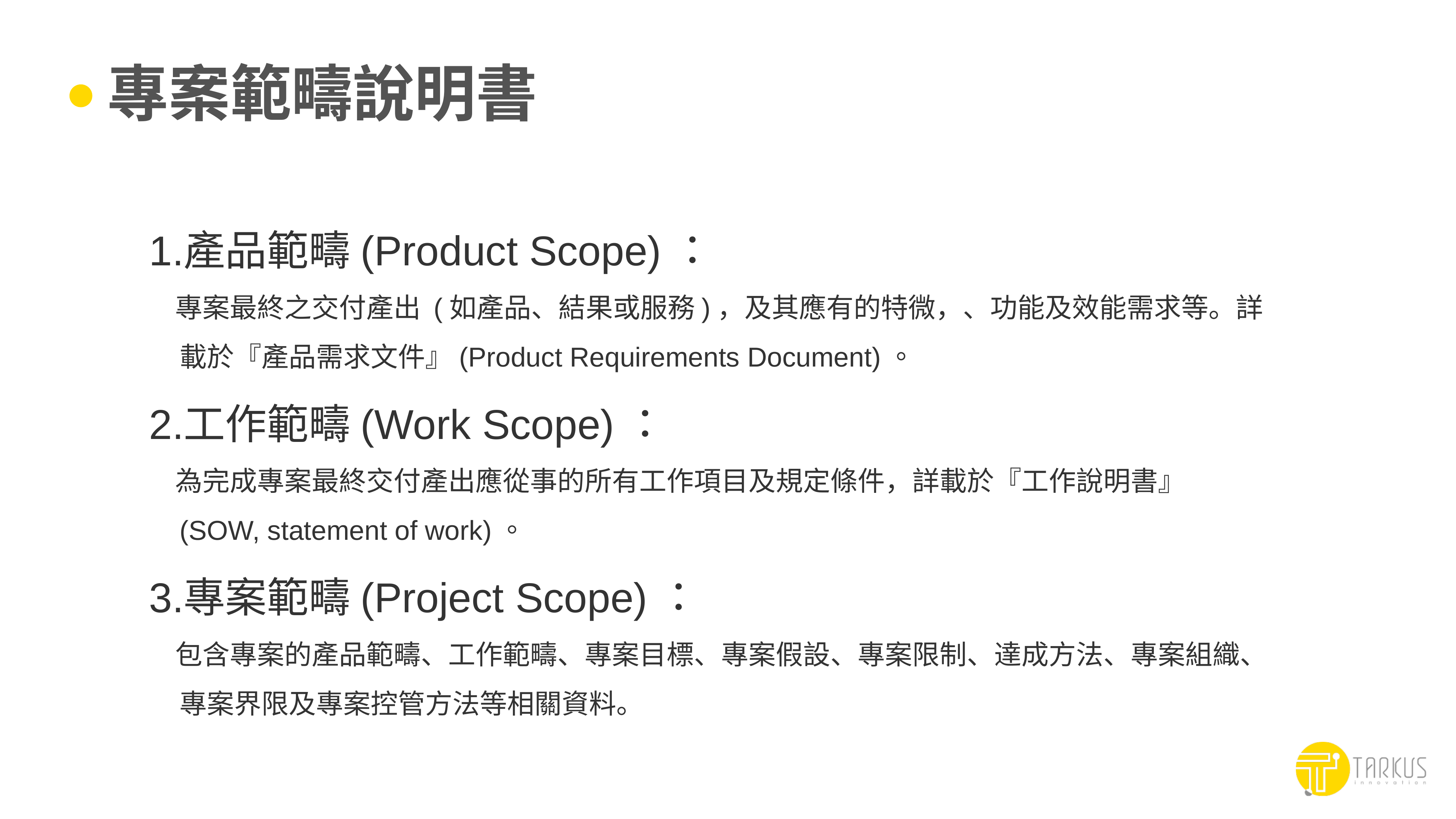

# 專案範疇說明書
產品範疇(Product Scope)：
專案最終之交付產出 (如產品、結果或服務)，及其應有的特微，、功能及效能需求等。詳載於『產品需求文件』(Product Requirements Document)。
工作範疇(Work Scope)：
為完成專案最終交付產出應從事的所有工作項目及規定條件，詳載於『工作說明書』(SOW, statement of work)。
專案範疇(Project Scope)：
包含專案的產品範疇、工作範疇、專案目標、專案假設、專案限制、達成方法、專案組織、專案界限及專案控管方法等相關資料。